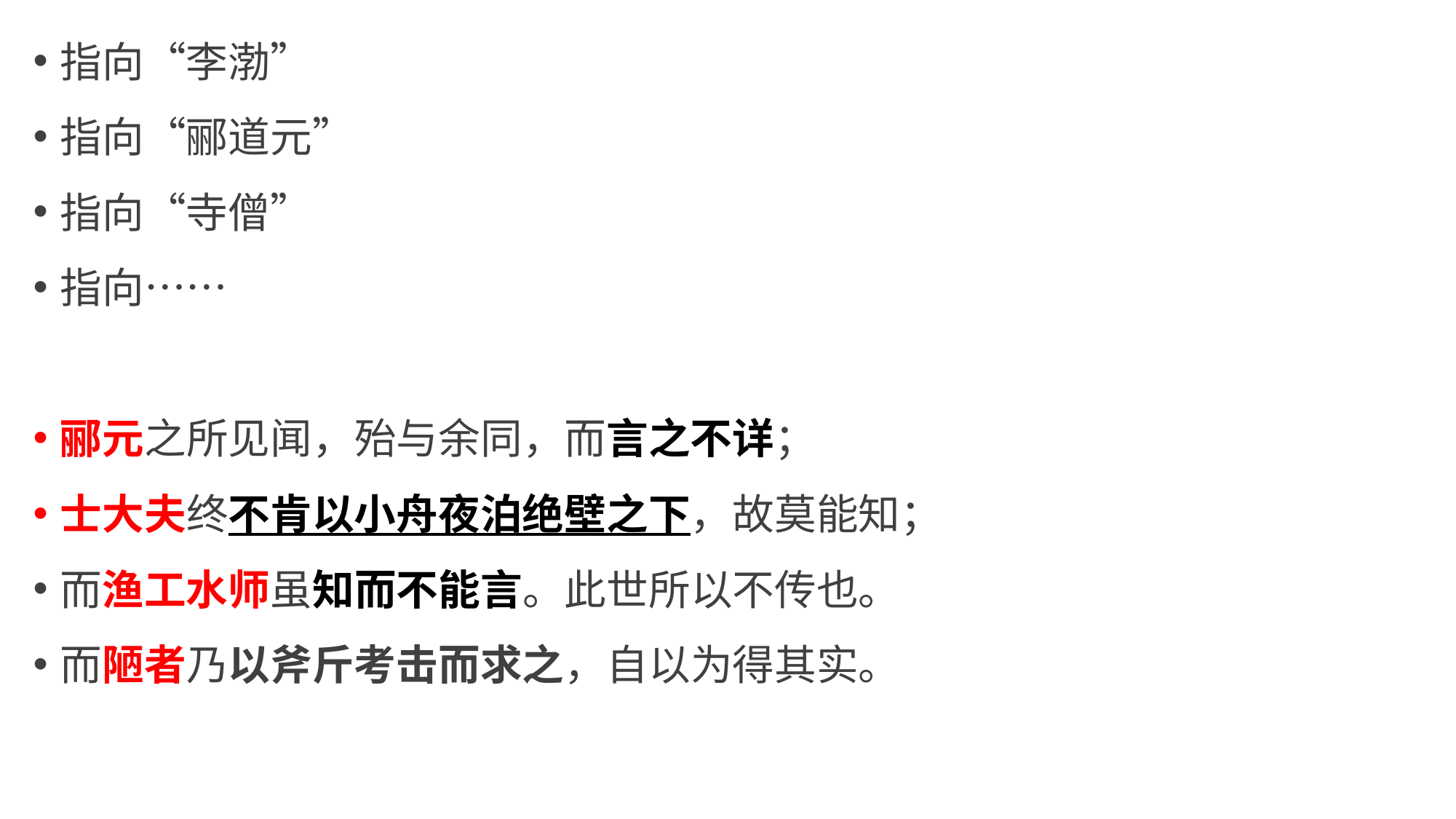

指向“李渤”
指向“郦道元”
指向“寺僧”
指向……

郦元之所见闻，殆与余同，而言之不详；
士大夫终不肯以小舟夜泊绝壁之下，故莫能知；
而渔工水师虽知而不能言。此世所以不传也。
而陋者乃以斧斤考击而求之，自以为得其实。